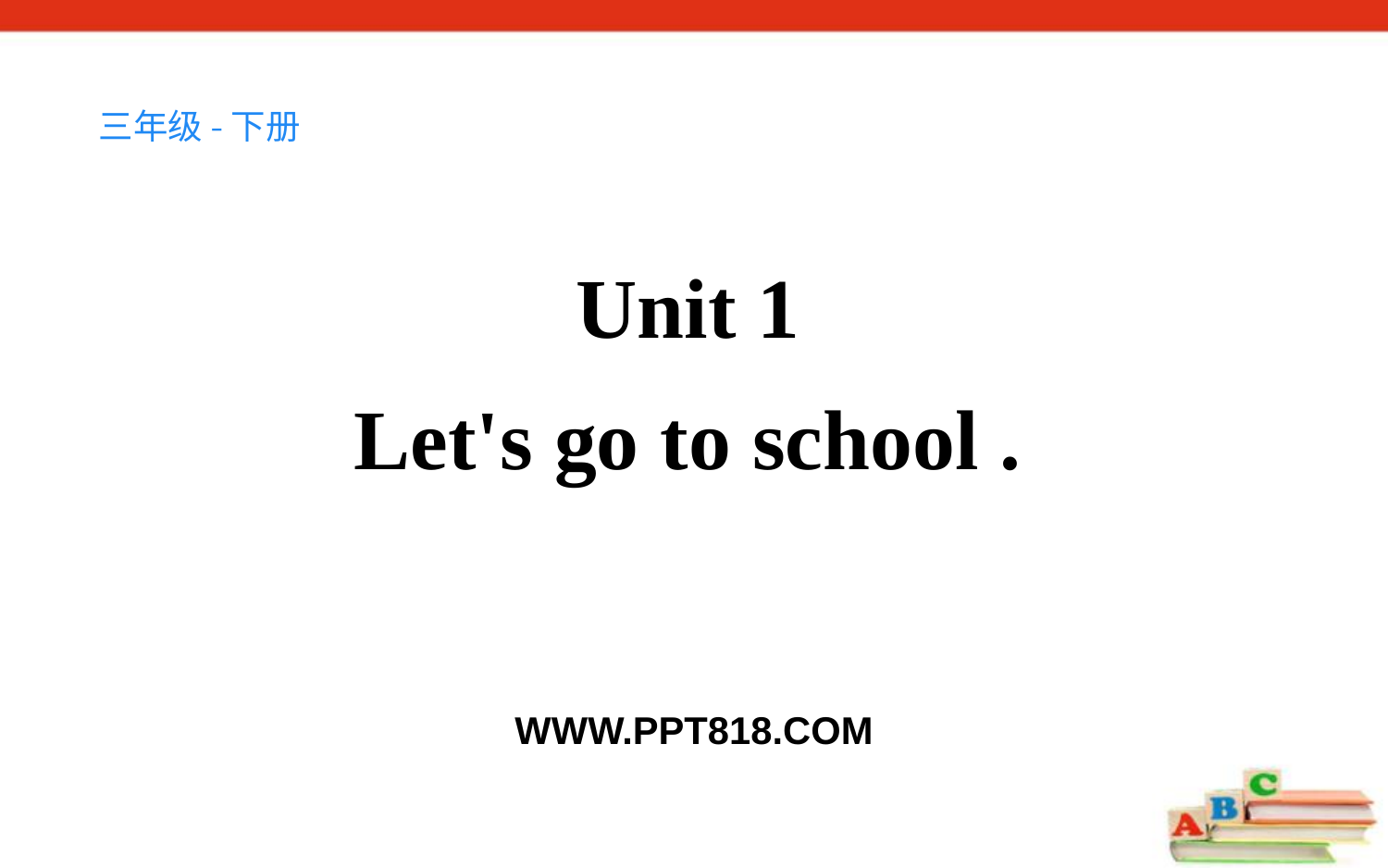

三年级-下册
Unit 1
Let's go to school .
WWW.PPT818.COM